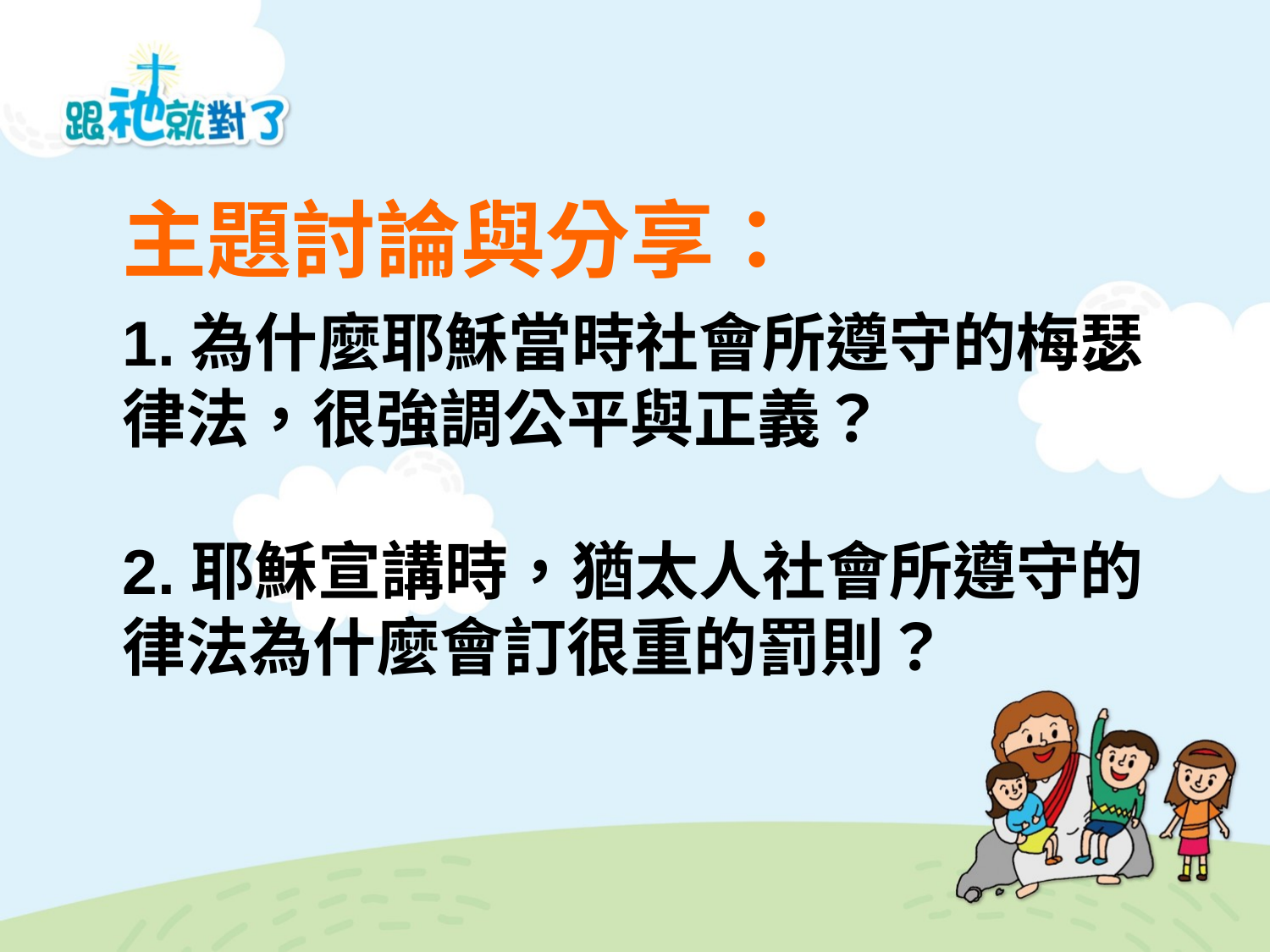

主題討論與分享：
1.為什麼耶穌當時社會所遵守的梅瑟律法，很強調公平與正義？

2.耶穌宣講時，猶太人社會所遵守的律法為什麼會訂很重的罰則？